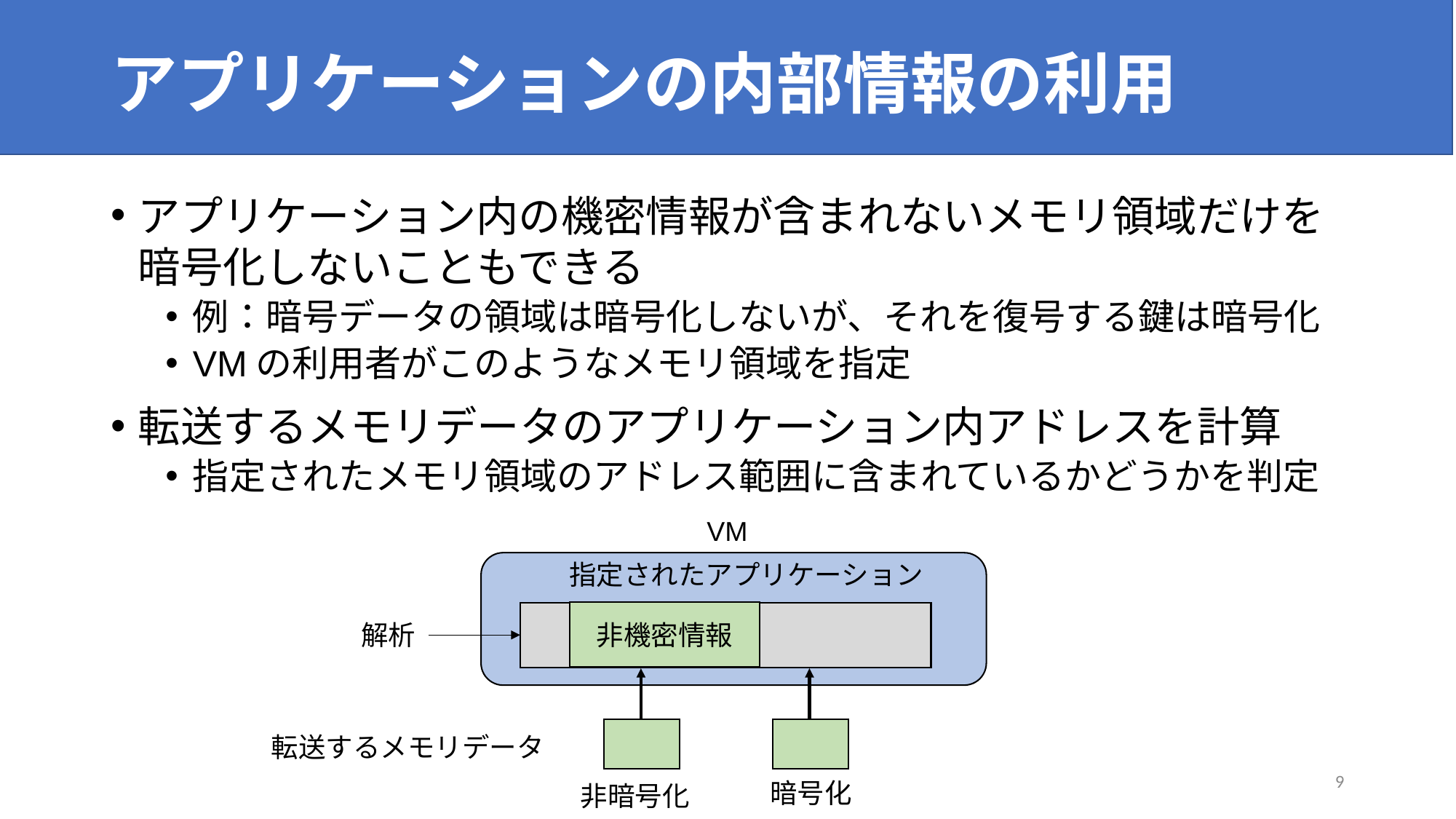

# アプリケーションの内部情報の利用
アプリケーション内の機密情報が含まれないメモリ領域だけを暗号化しないこともできる
例：暗号データの領域は暗号化しないが、それを復号する鍵は暗号化
VMの利用者がこのようなメモリ領域を指定
転送するメモリデータのアプリケーション内アドレスを計算
指定されたメモリ領域のアドレス範囲に含まれているかどうかを判定
VM

指定されたアプリケーション
非機密情報

解析

転送するメモリデータ
9
暗号化
非暗号化